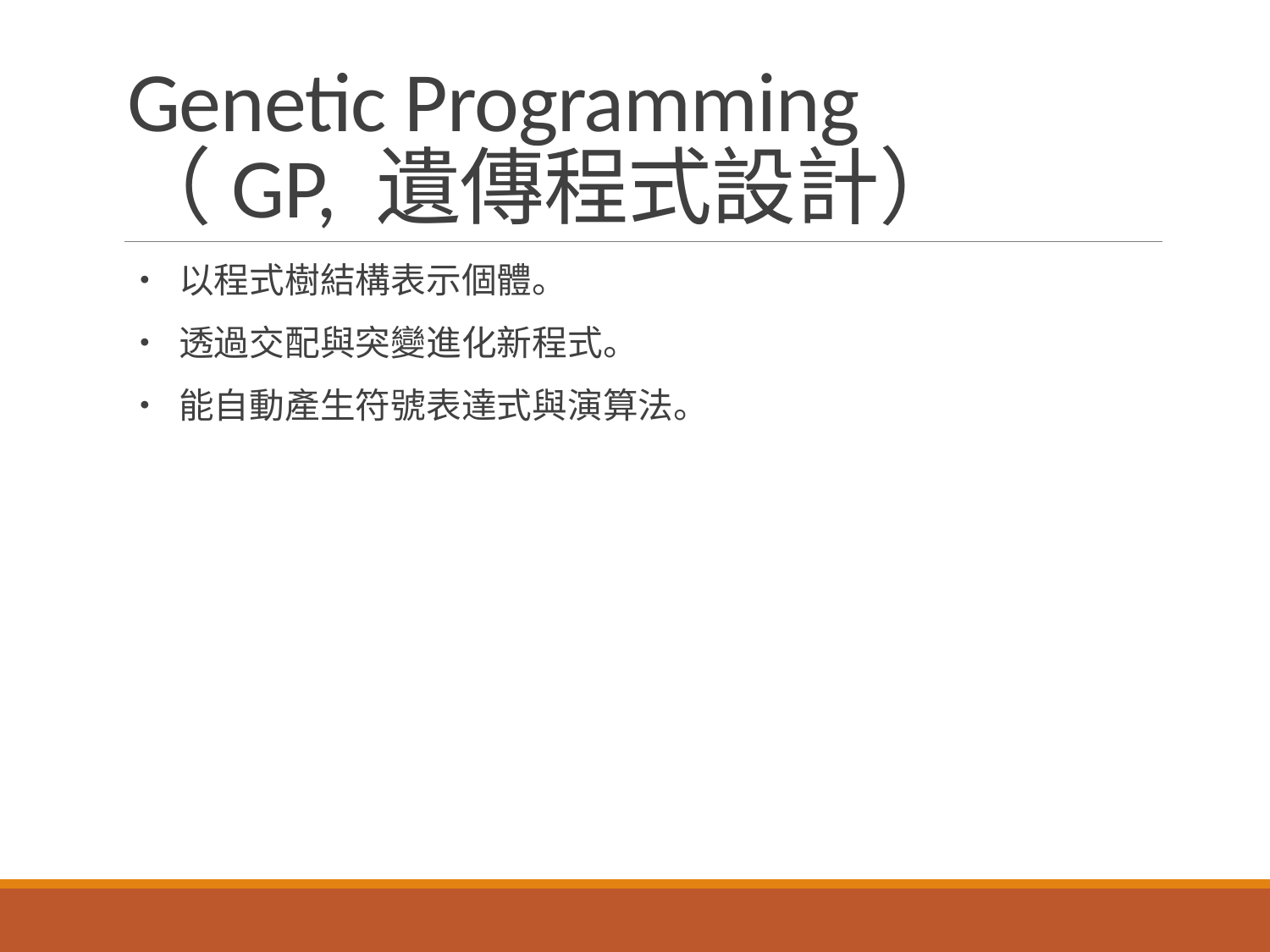

# Genetic Programming （GP, 遺傳程式設計）
• 以程式樹結構表示個體。
• 透過交配與突變進化新程式。
• 能自動產生符號表達式與演算法。